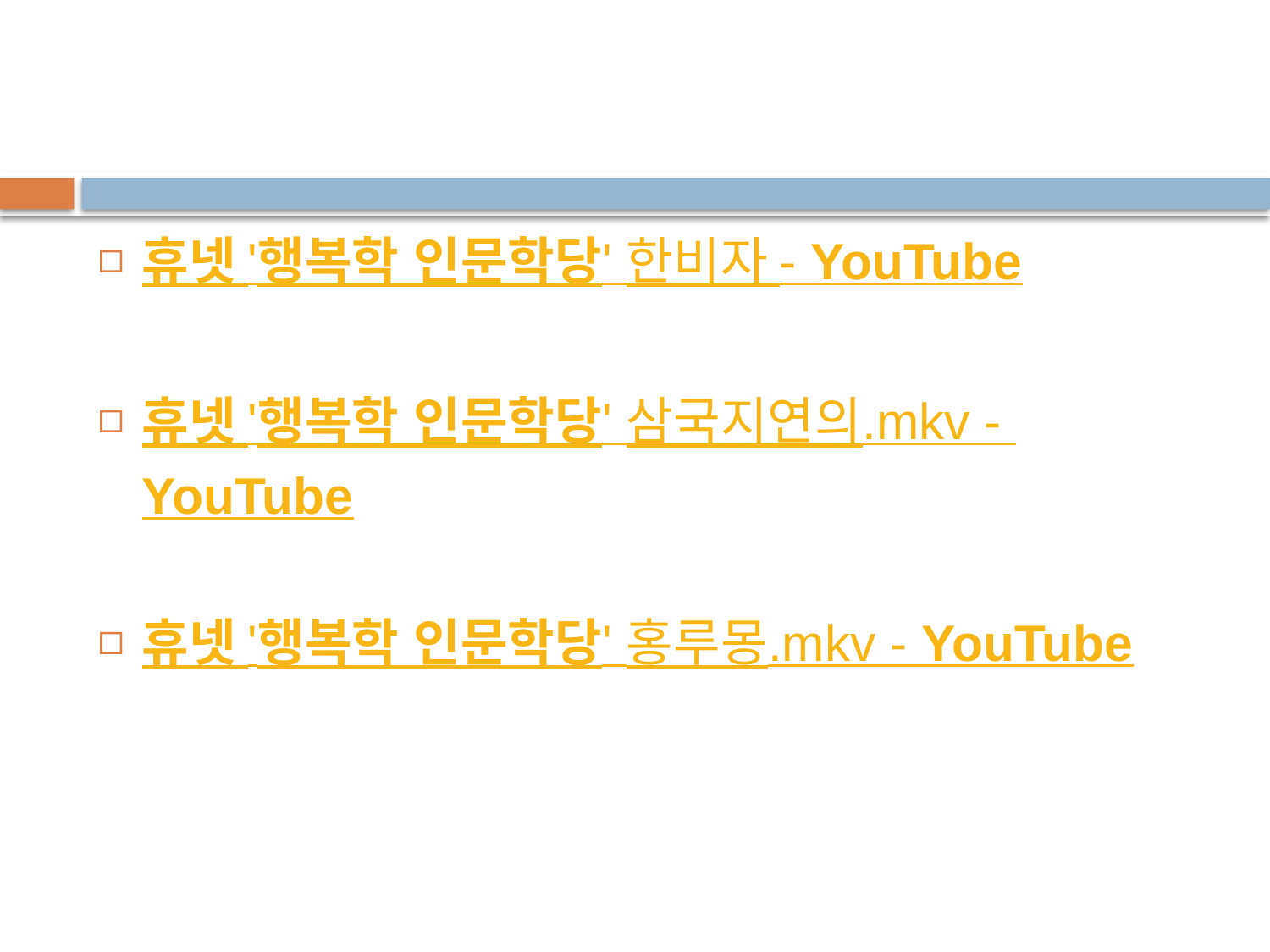

#
휴넷 '행복학 인문학당' 한비자 - YouTube

휴넷 '행복학 인문학당' 삼국지연의.mkv - YouTube

휴넷 '행복학 인문학당' 홍루몽.mkv - YouTube